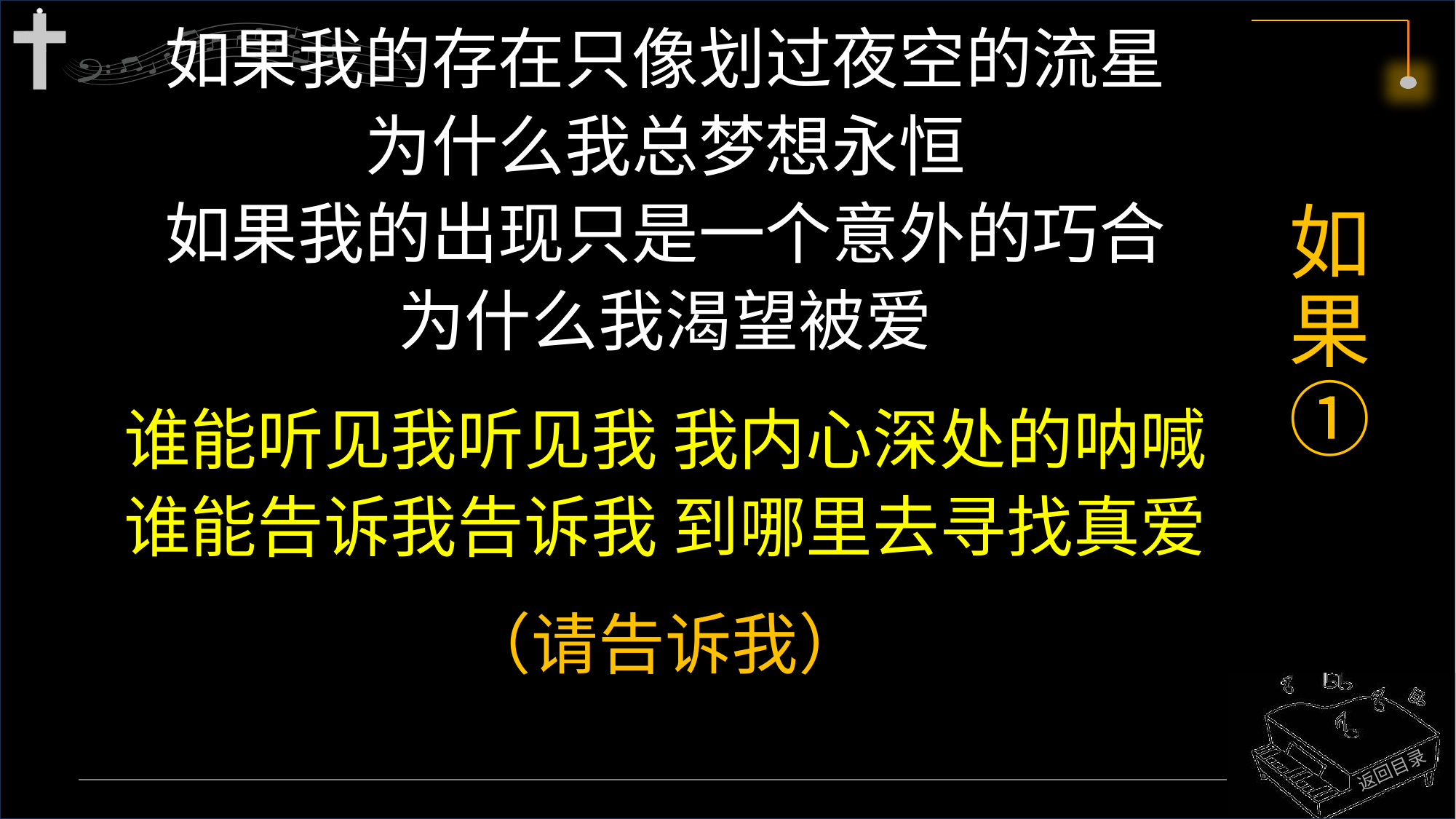

如果我的存在只像划过夜空的流星
为什么我总梦想永恒
如果我的出现只是一个意外的巧合
为什么我渴望被爱

谁能听见我听见我 我内心深处的呐喊
谁能告诉我告诉我 到哪里去寻找真爱

（请告诉我）
# 如果 ①